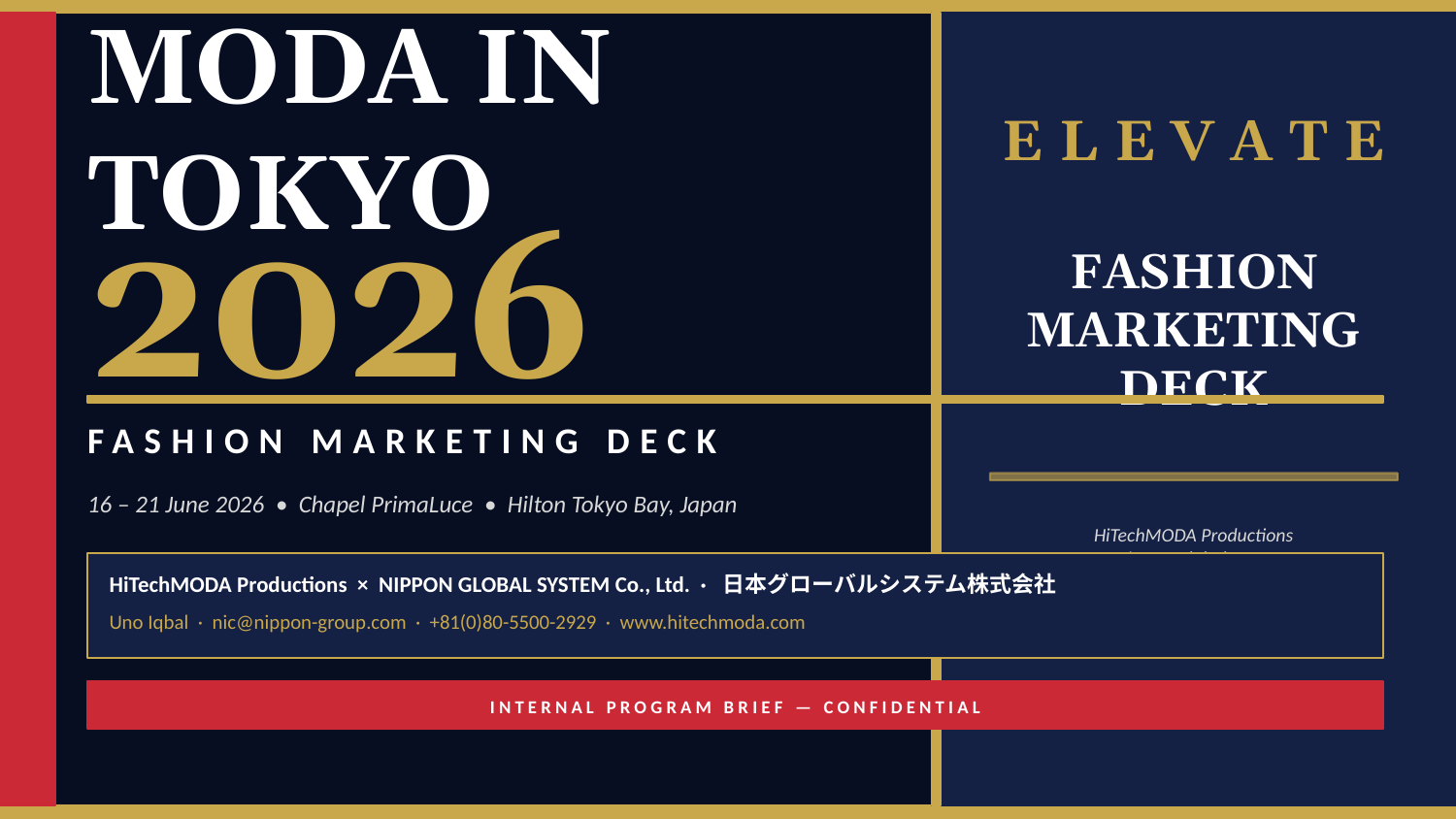

MODA IN TOKYO
ELEVATE
FASHION
MARKETING
DECK
2026

FASHION MARKETING DECK

16 – 21 June 2026  •  Chapel PrimaLuce  •  Hilton Tokyo Bay, Japan
HiTechMODA Productions
× Nippon Global System

HiTechMODA Productions  ×  NIPPON GLOBAL SYSTEM Co., Ltd.  ·  日本グローバルシステム株式会社
Uno Iqbal  ·  nic@nippon-group.com  ·  +81(0)80-5500-2929  ·  www.hitechmoda.com

INTERNAL PROGRAM BRIEF — CONFIDENTIAL